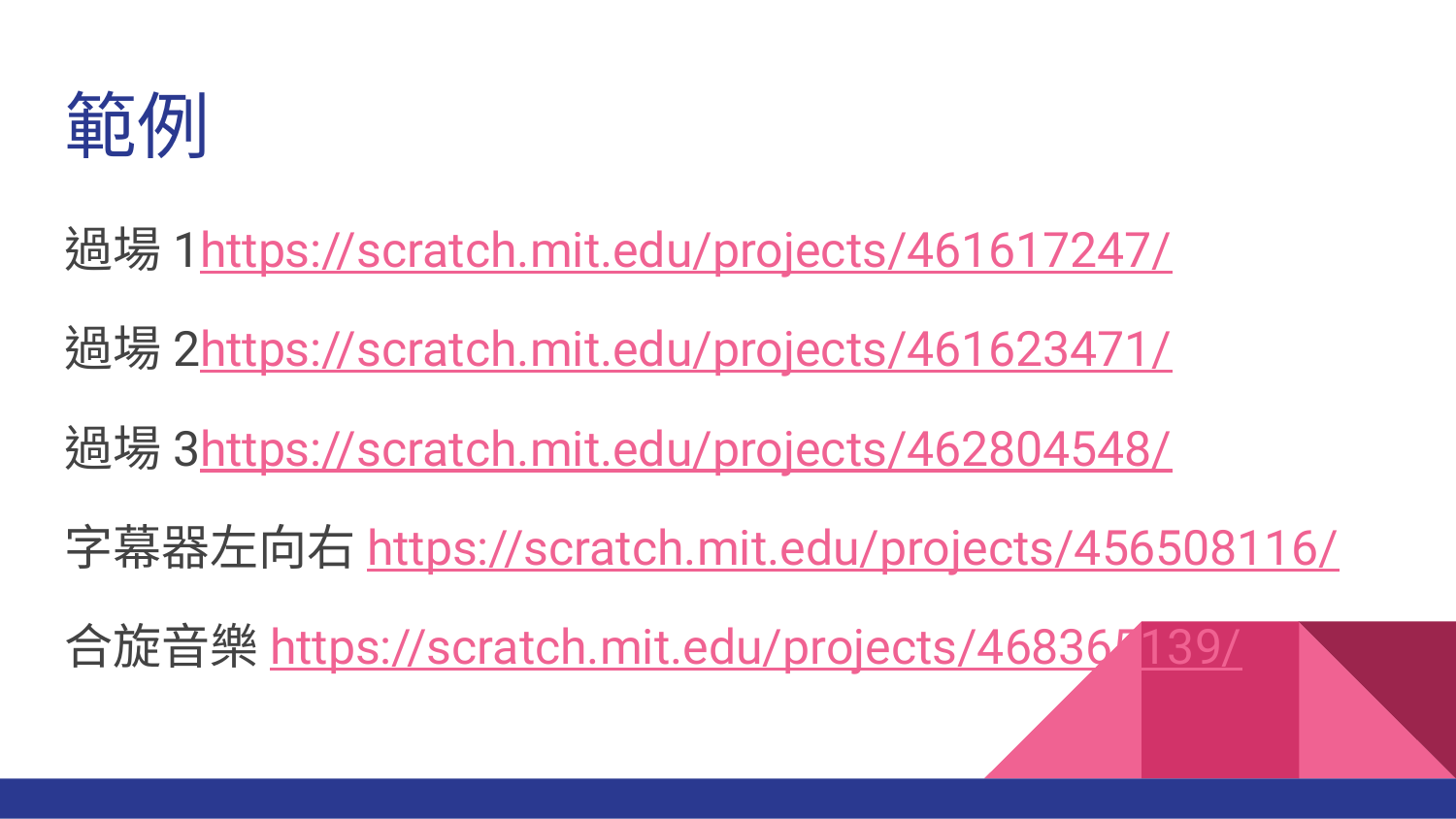

# 範例
過場1https://scratch.mit.edu/projects/461617247/
過場2https://scratch.mit.edu/projects/461623471/
過場3https://scratch.mit.edu/projects/462804548/
字幕器左向右https://scratch.mit.edu/projects/456508116/
合旋音樂https://scratch.mit.edu/projects/468365139/